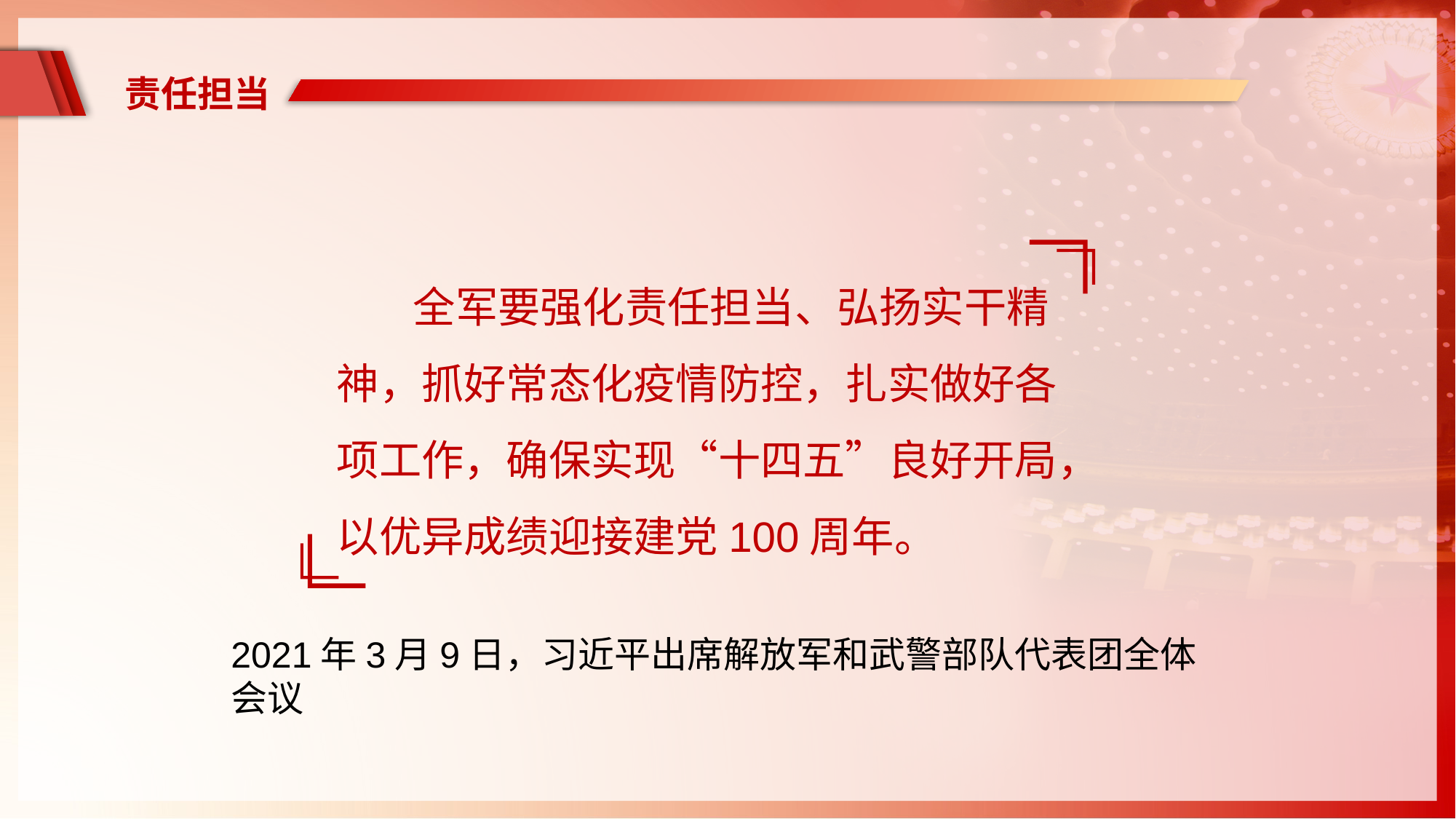

责任担当

       全军要强化责任担当、弘扬实干精神，抓好常态化疫情防控，扎实做好各项工作，确保实现“十四五”良好开局，以优异成绩迎接建党100周年。

2021年3月9日，习近平出席解放军和武警部队代表团全体会议